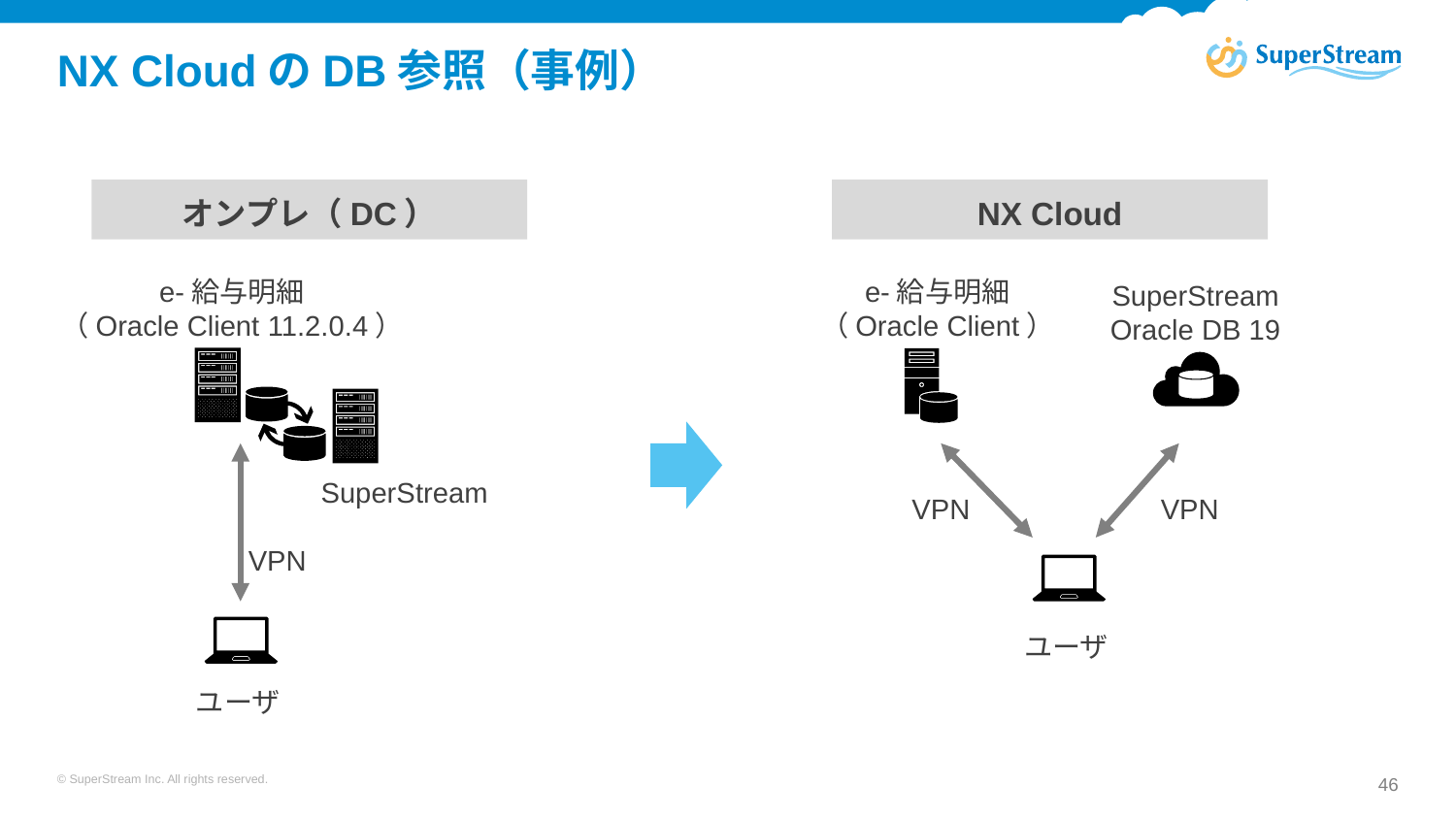

# NX CloudのDB参照（事例）
オンプレ（DC）
NX Cloud
e-給与明細
（Oracle Client 11.2.0.4）
e-給与明細
（Oracle Client）
SuperStream
Oracle DB 19

SuperStream
VPN
VPN
VPN

ユーザ
ユーザ
© SuperStream Inc. All rights reserved.
46